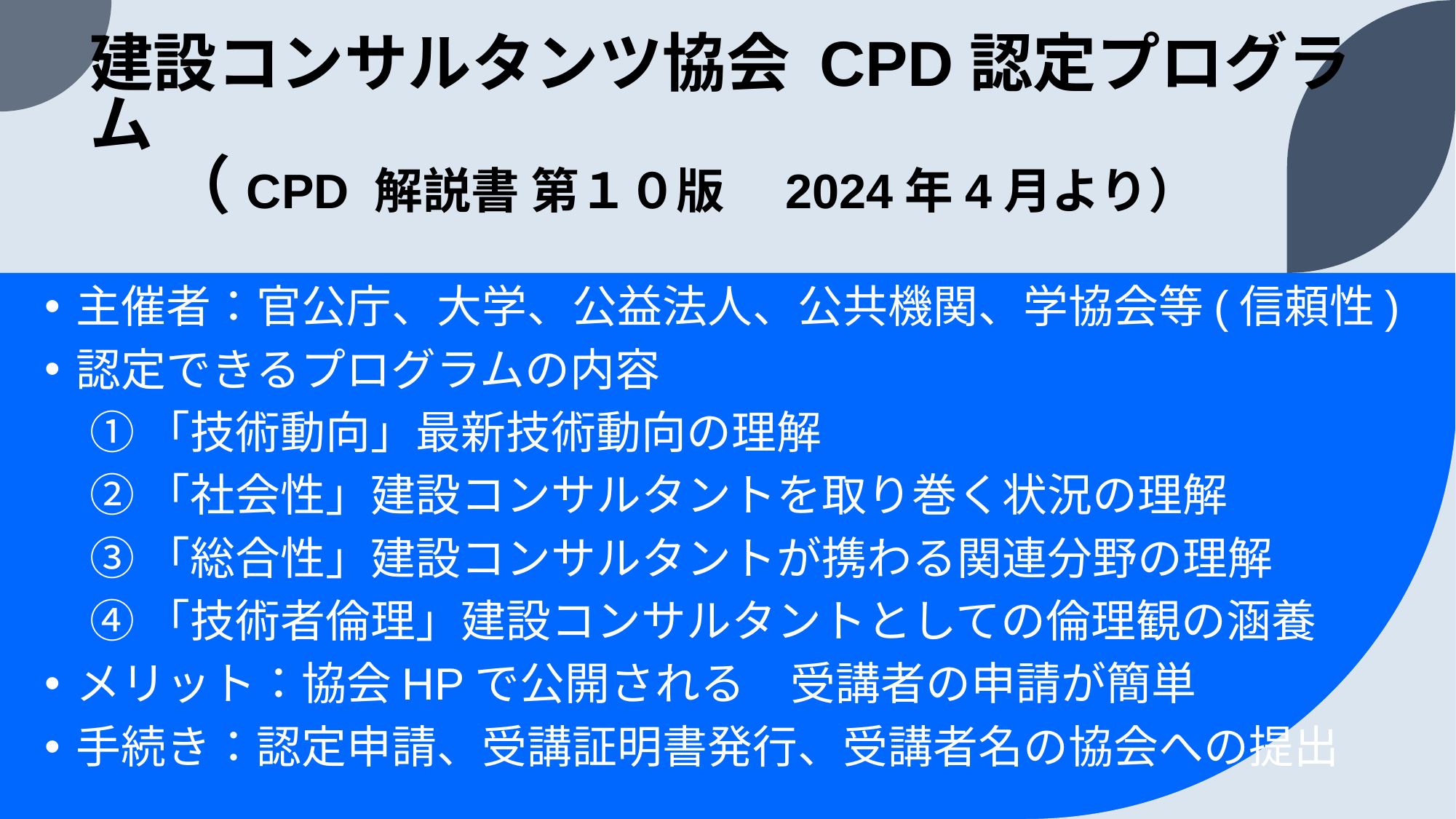

# 建設コンサルタンツ協会 CPD認定プログラム 　 （CPD 解説書 第１０版　2024年4月より）
主催者：官公庁、大学、公益法人、公共機関、学協会等(信頼性)
認定できるプログラムの内容
　① 「技術動向」最新技術動向の理解
　② 「社会性」建設コンサルタントを取り巻く状況の理解
　③ 「総合性」建設コンサルタントが携わる関連分野の理解
　④ 「技術者倫理」建設コンサルタントとしての倫理観の涵養
メリット：協会HPで公開される　受講者の申請が簡単
手続き：認定申請、受講証明書発行、受講者名の協会への提出